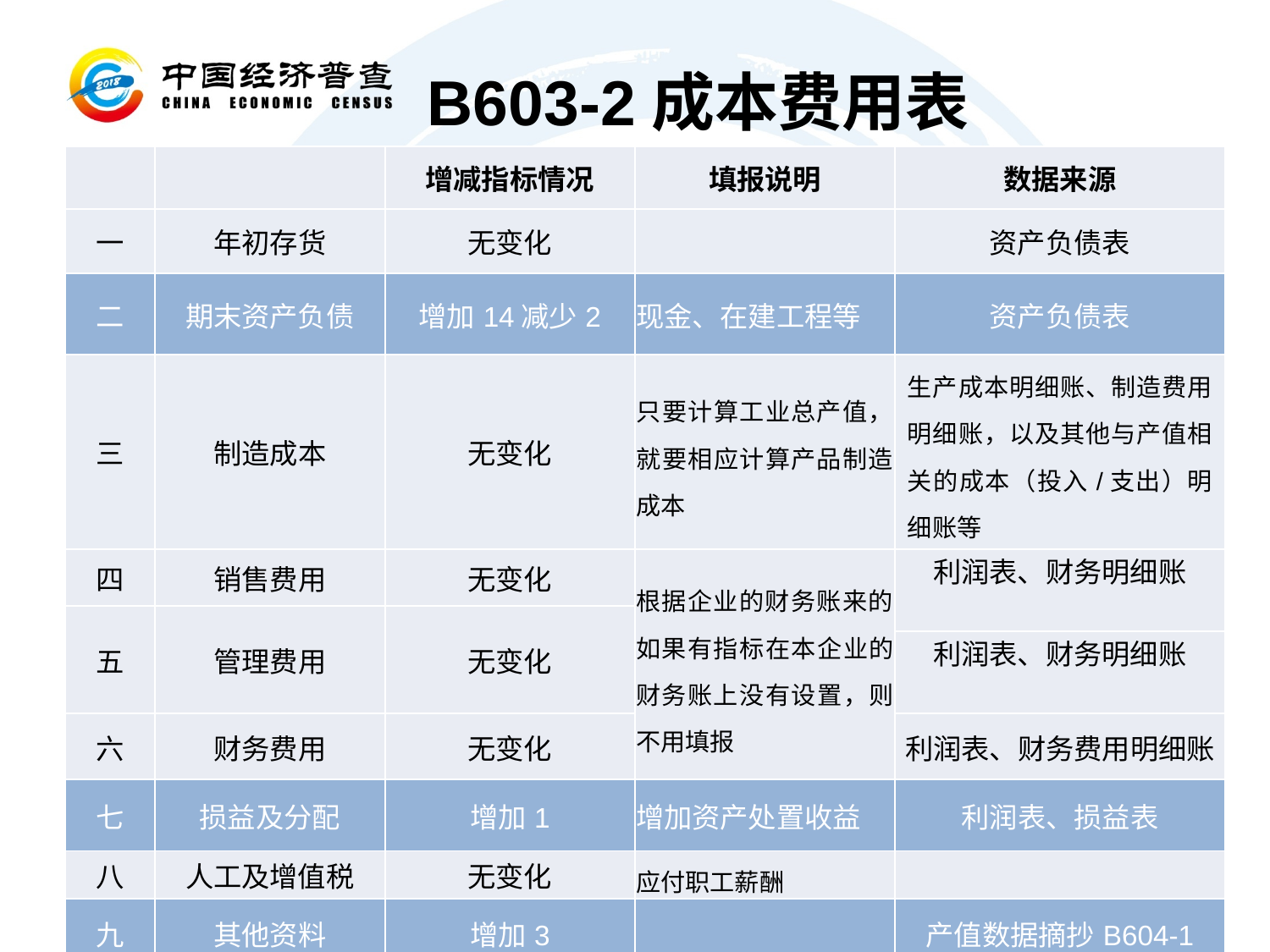

B603-2成本费用表
|  |  | 增减指标情况 | 填报说明 | 数据来源 |
| --- | --- | --- | --- | --- |
| 一 | 年初存货 | 无变化 |  | 资产负债表 |
| 二 | 期末资产负债 | 增加14减少2 | 现金、在建工程等 | 资产负债表 |
| 三 | 制造成本 | 无变化 | 只要计算工业总产值，就要相应计算产品制造成本 | 生产成本明细账、制造费用明细账，以及其他与产值相关的成本（投入/支出）明细账等 |
| 四 | 销售费用 | 无变化 | 根据企业的财务账来的，如果有指标在本企业的财务账上没有设置，则不用填报 | 利润表、财务明细账 |
| 五 | 管理费用 | 无变化 |  |  |
|  |  |  |  | 利润表、财务明细账 |
| 六 | 财务费用 | 无变化 |  | 利润表、财务费用明细账 |
| 七 | 损益及分配 | 增加1 | 增加资产处置收益 | 利润表、损益表 |
| 八 | 人工及增值税 | 无变化 | 应付职工薪酬 |  |
| 九 | 其他资料 | 增加3 |  | 产值数据摘抄B604-1 |